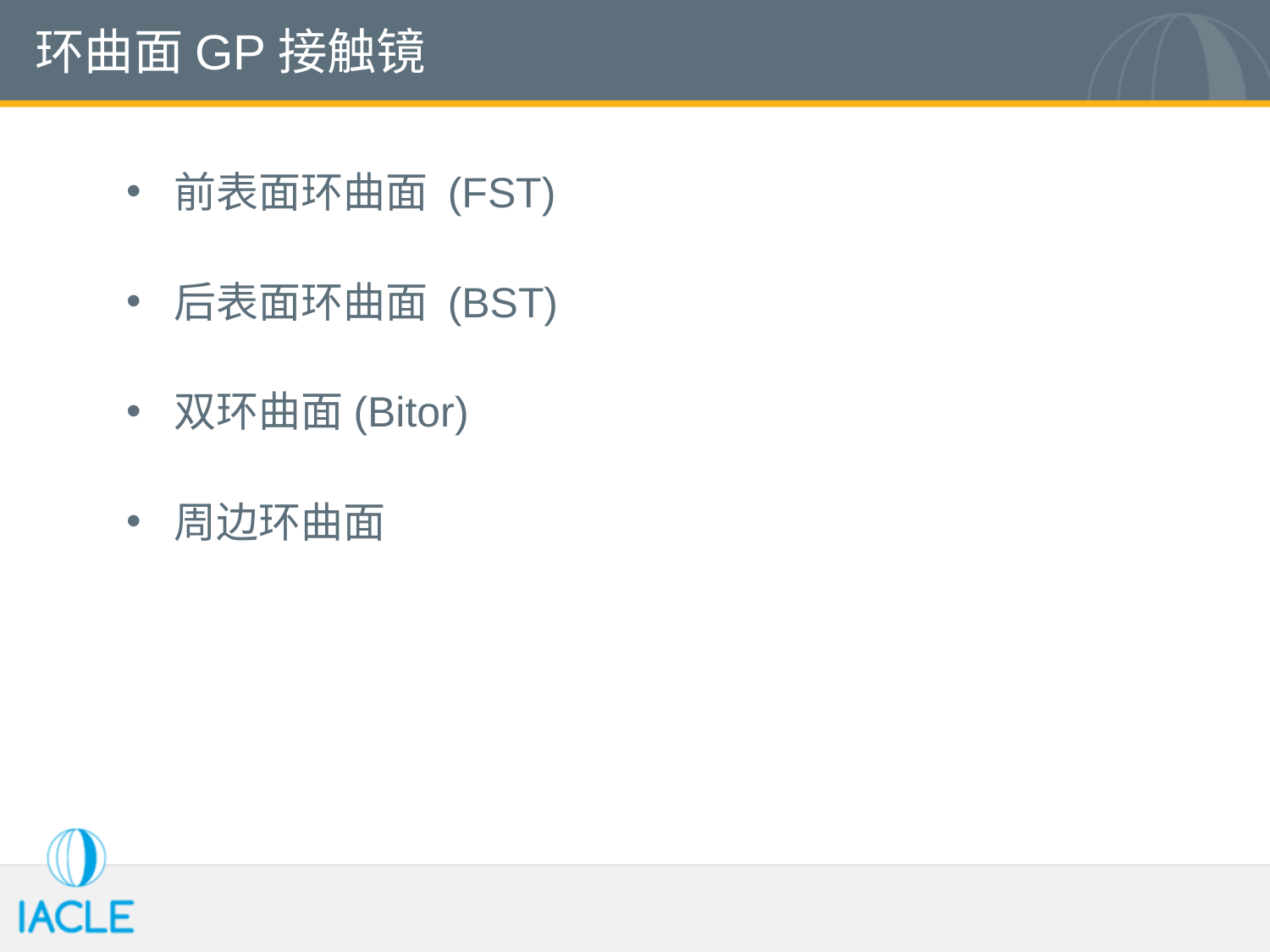

# 环曲面GP接触镜
前表面环曲面 (FST)
后表面环曲面 (BST)
双环曲面(Bitor)
周边环曲面